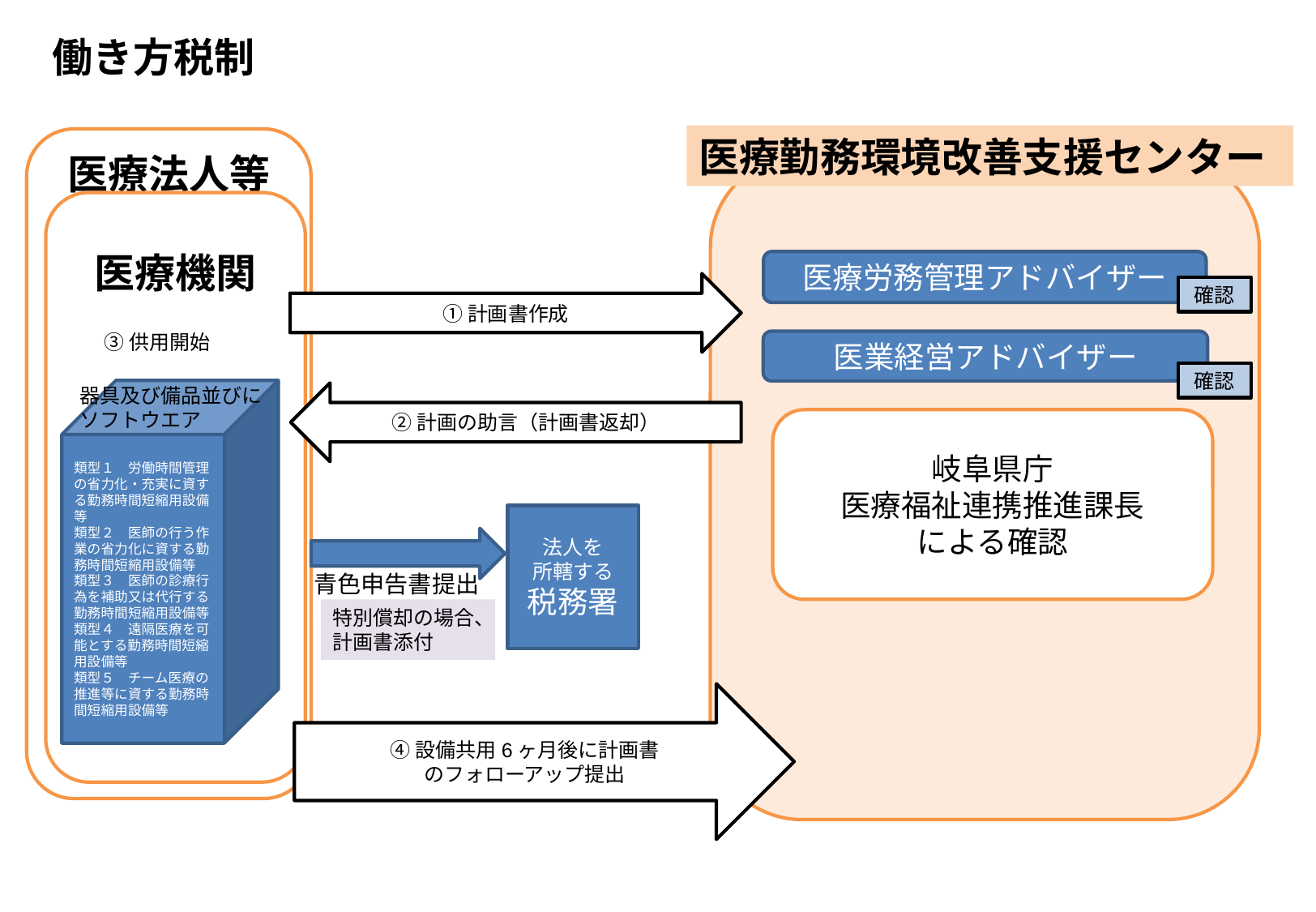

# 働き方税制
医療勤務環境改善支援センター
医療法人等

医療機関
医療労務管理アドバイザー
①計画書作成
確認
③供用開始
医業経営アドバイザー
確認
器具及び備品並びにソフトウエア
類型１　労働時間管理の省力化・充実に資する勤務時間短縮用設備等
類型２　医師の行う作業の省力化に資する勤務時間短縮用設備等
類型３　医師の診療行為を補助又は代行する勤務時間短縮用設備等
類型４　遠隔医療を可能とする勤務時間短縮用設備等
類型５　チーム医療の推進等に資する勤務時間短縮用設備等
②計画の助言（計画書返却）
岐阜県庁
医療福祉連携推進課長
による確認
法人を
所轄する
税務署

青色申告書提出

特別償却の場合、計画書添付
④設備共用6ヶ月後に計画書
のフォローアップ提出